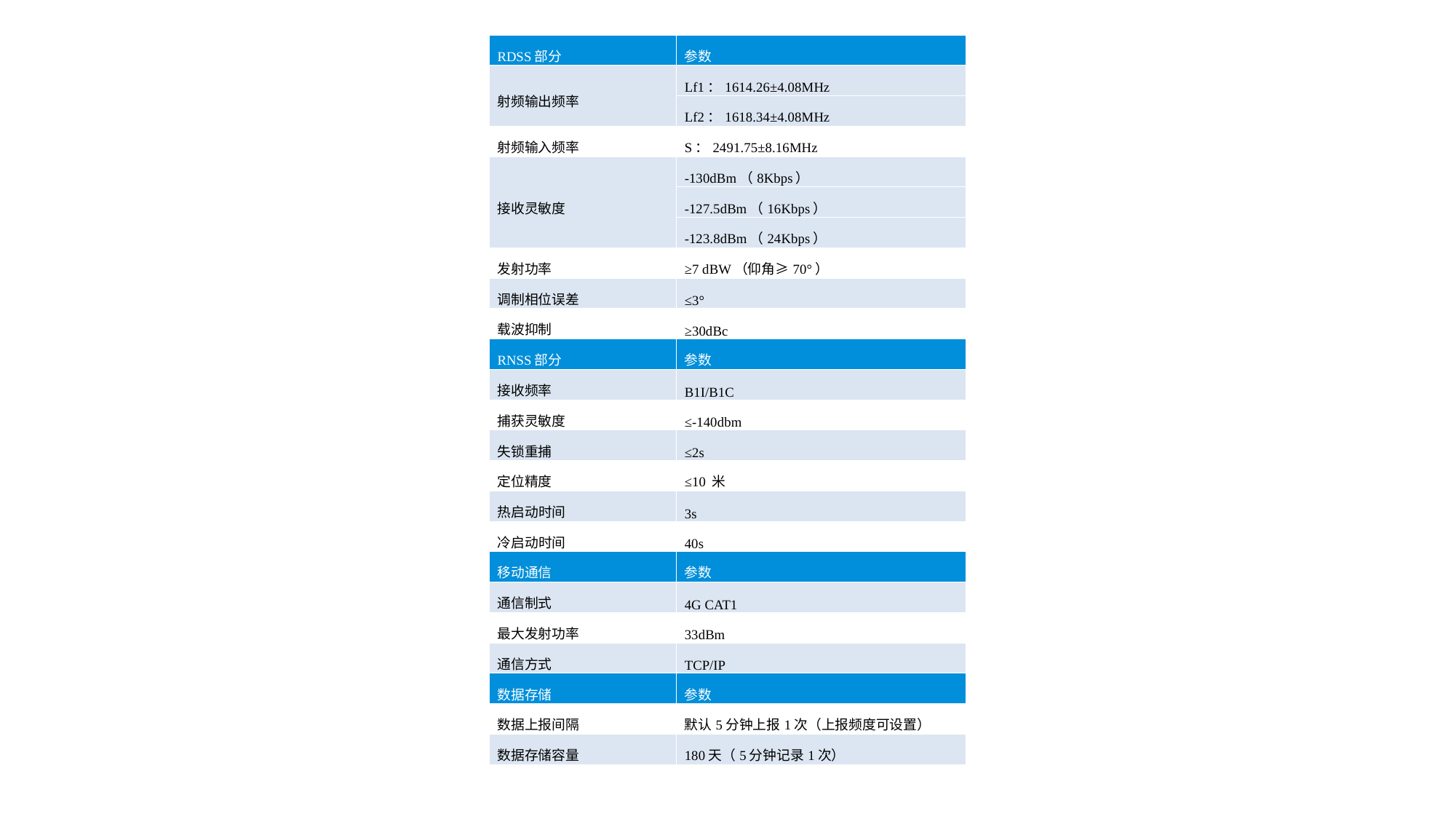

| RDSS部分 | 参数 |
| --- | --- |
| 射频输出频率 | Lf1：1614.26±4.08MHz |
|  | Lf2：1618.34±4.08MHz |
| 射频输入频率 | S：2491.75±8.16MHz |
| 接收灵敏度 | -130dBm（8Kbps） |
|  | -127.5dBm（16Kbps） |
|  | -123.8dBm（24Kbps） |
| 发射功率 | ≥7 dBW（仰角≥70°） |
| 调制相位误差 | ≤3° |
| 载波抑制 | ≥30dBc |
| RNSS部分 | 参数 |
| 接收频率 | B1I/B1C |
| 捕获灵敏度 | ≤-140dbm |
| 失锁重捕 | ≤2s |
| 定位精度 | ≤10 米 |
| 热启动时间 | 3s |
| 冷启动时间 | 40s |
| 移动通信 | 参数 |
| 通信制式 | 4G CAT1 |
| 最大发射功率 | 33dBm |
| 通信方式 | TCP/IP |
| 数据存储 | 参数 |
| 数据上报间隔 | 默认5分钟上报1次（上报频度可设置） |
| 数据存储容量 | 180天（5分钟记录1次） |